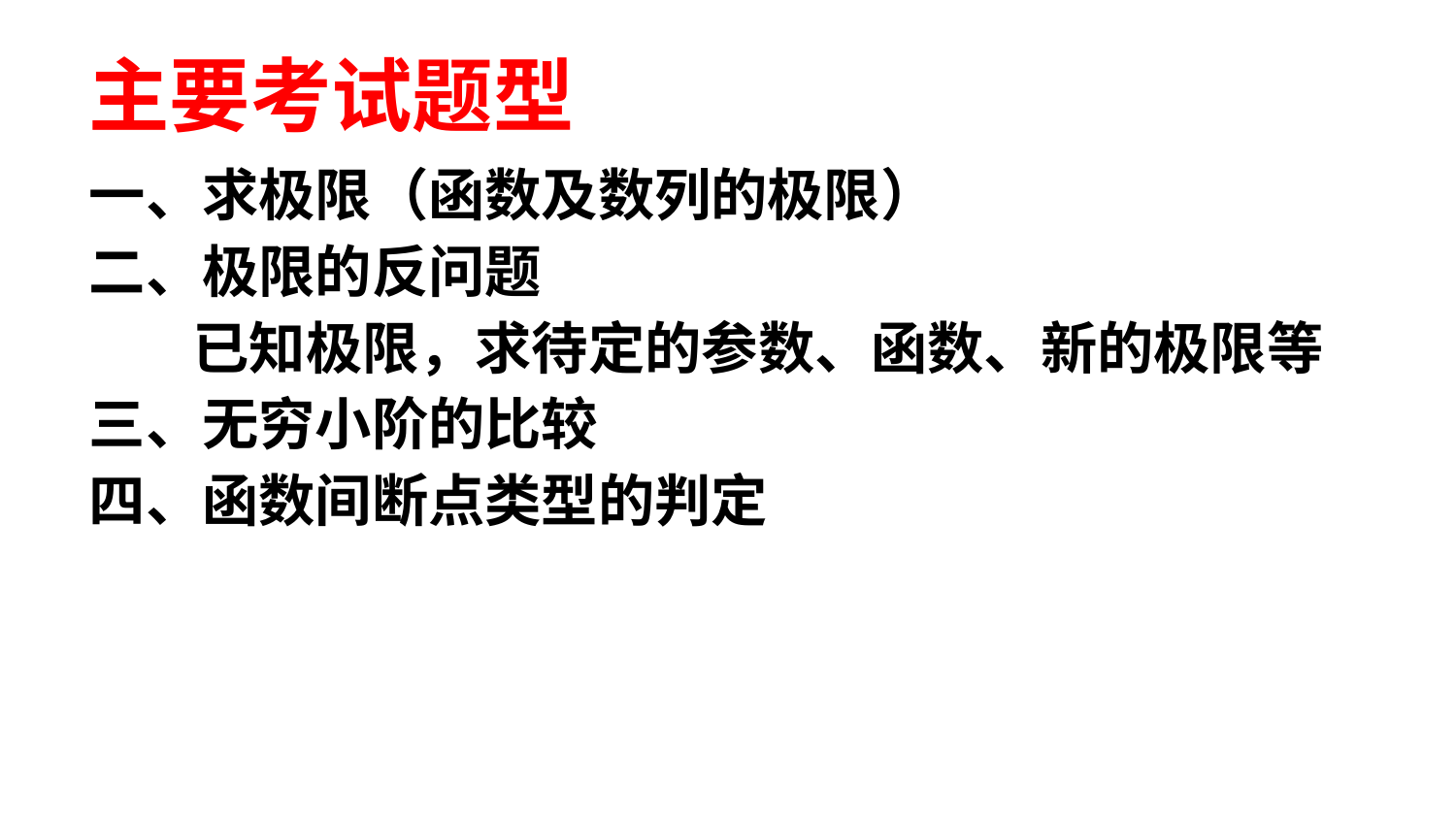

# 主要考试题型
一、求极限（函数及数列的极限）
二、极限的反问题
       已知极限，求待定的参数、函数、新的极限等
三、无穷小阶的比较
四、函数间断点类型的判定